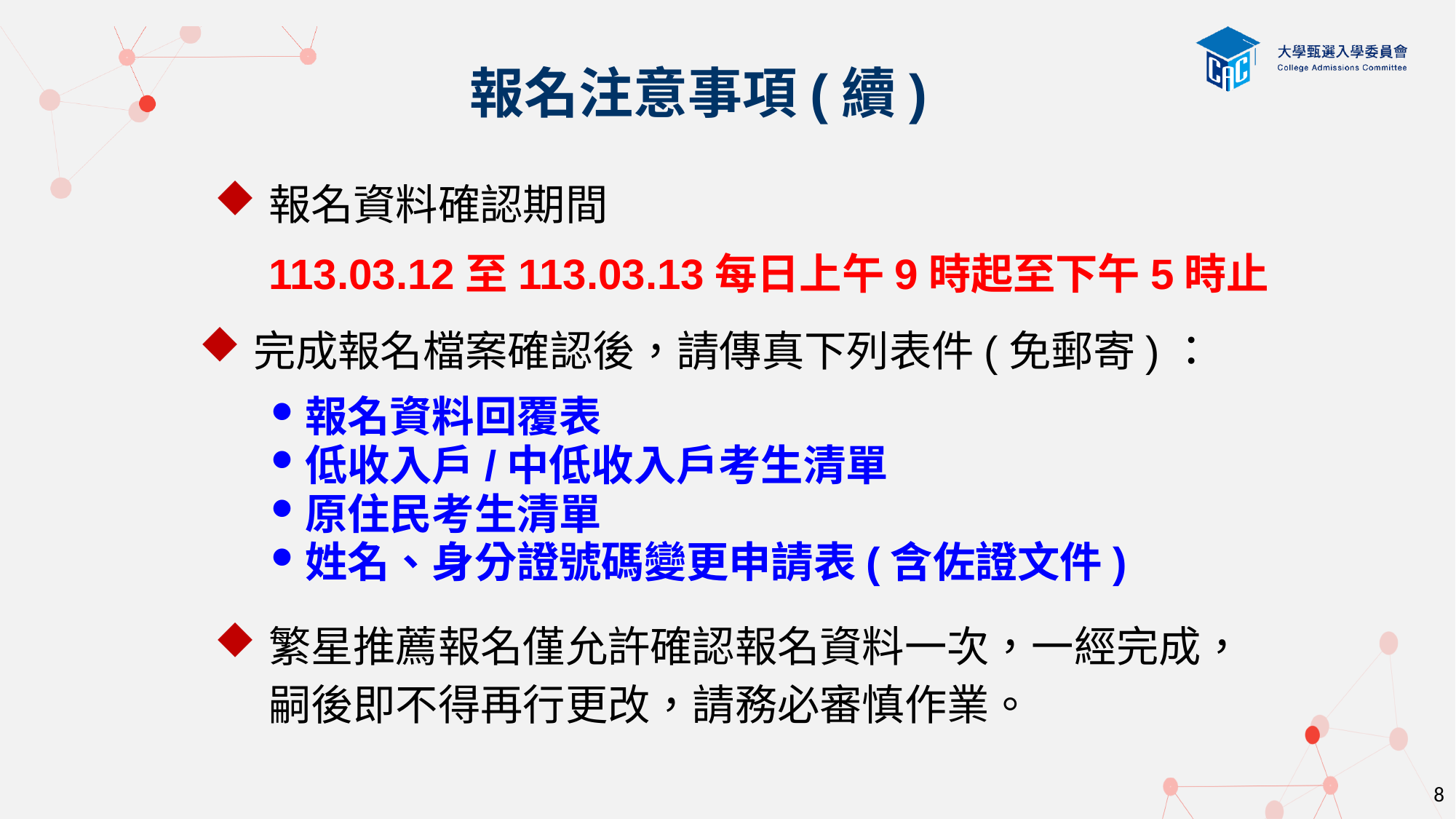

報名注意事項(續)
報名資料確認期間
113.03.12至113.03.13每日上午9時起至下午5時止
完成報名檔案確認後，請傳真下列表件(免郵寄)：
報名資料回覆表
低收入戶/中低收入戶考生清單
原住民考生清單
姓名、身分證號碼變更申請表(含佐證文件)
繁星推薦報名僅允許確認報名資料一次，一經完成，嗣後即不得再行更改，請務必審慎作業。
8